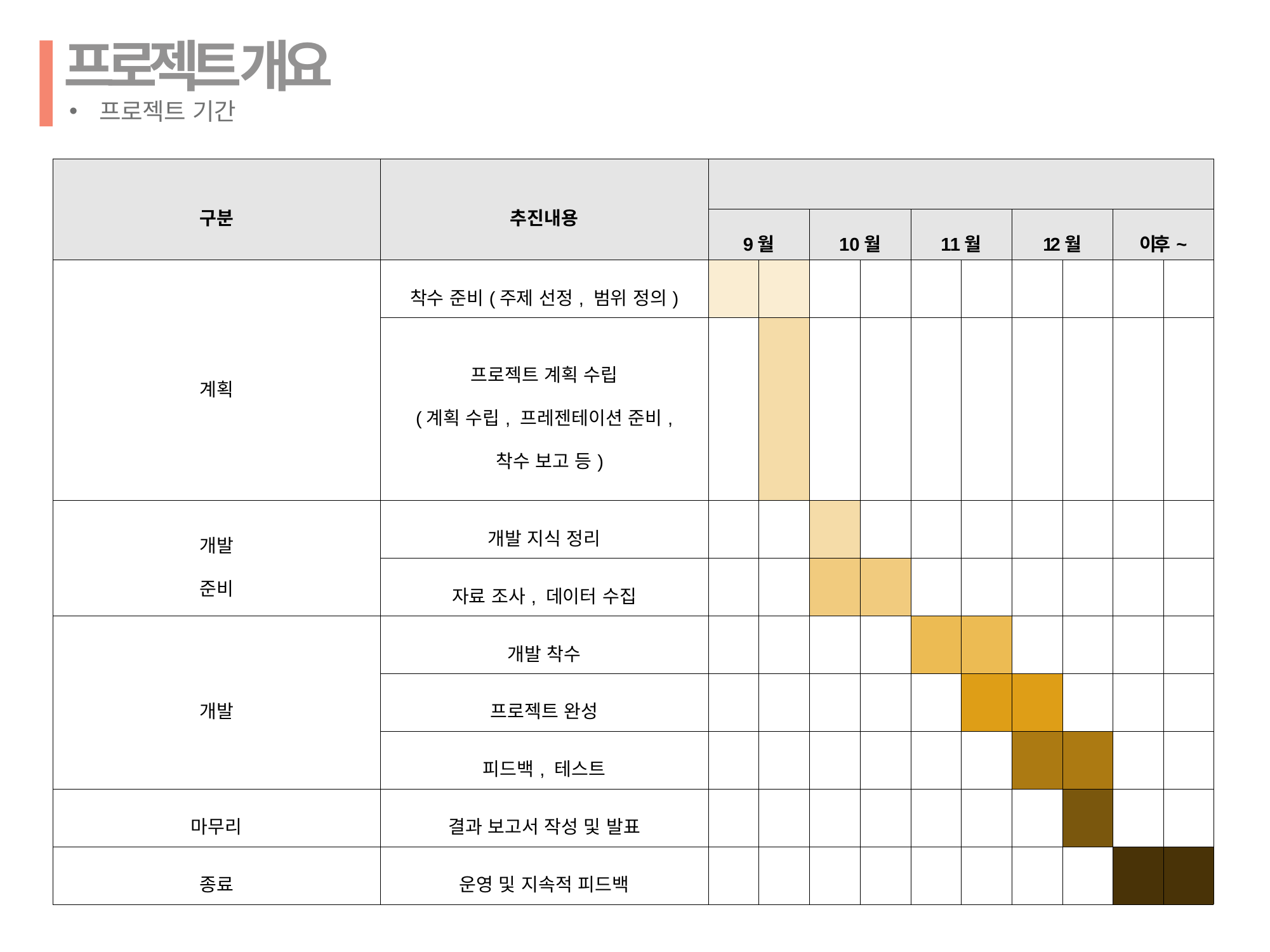

# 프로젝트 개요
프로젝트 기간

| 구분 | 추진내용 |  |  |  |  |  |  |  |  |  |  |
| --- | --- | --- | --- | --- | --- | --- | --- | --- | --- | --- | --- |
|  |  | 9월 |  | 10월 |  | 11월 |  | 12월 |  | 이후~ |  |
| 계획 | 착수 준비(주제 선정, 범위 정의) |  |  |  |  |  |  |  |  |  |  |
|  | 프로젝트 계획 수립 (계획 수립, 프레젠테이션 준비, 착수 보고 등) |  |  |  |  |  |  |  |  |  |  |
| 개발 준비 | 개발 지식 정리 |  |  |  |  |  |  |  |  |  |  |
|  | 자료 조사, 데이터 수집 |  |  |  |  |  |  |  |  |  |  |
| 개발 | 개발 착수 |  |  |  |  |  |  |  |  |  |  |
|  | 프로젝트 완성 |  |  |  |  |  |  |  |  |  |  |
|  | 피드백, 테스트 |  |  |  |  |  |  |  |  |  |  |
| 마무리 | 결과 보고서 작성 및 발표 |  |  |  |  |  |  |  |  |  |  |
| 종료 | 운영 및 지속적 피드백 |  |  |  |  |  |  |  |  |  |  |